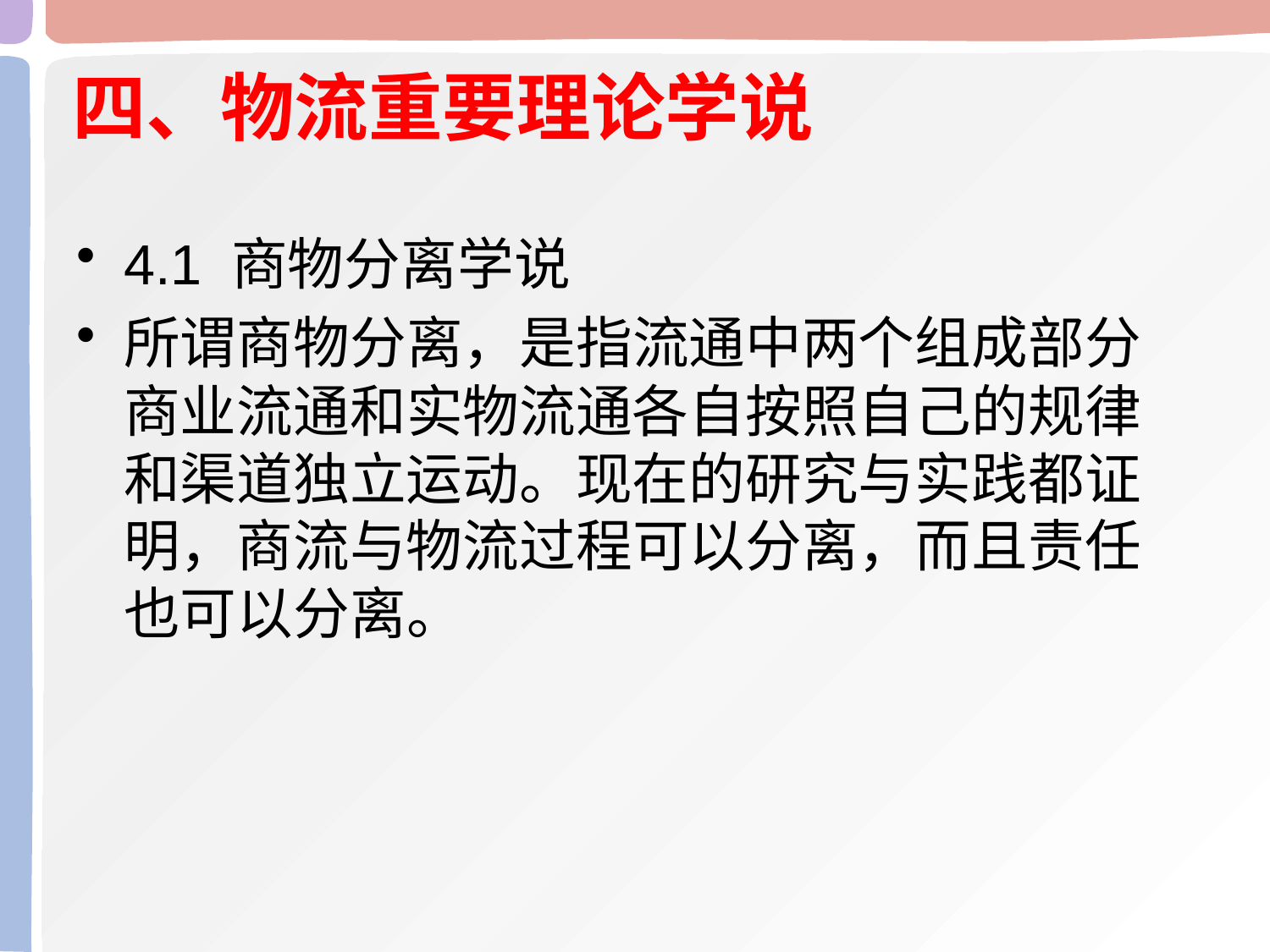

四、物流重要理论学说
4.1 商物分离学说
所谓商物分离，是指流通中两个组成部分商业流通和实物流通各自按照自己的规律和渠道独立运动。现在的研究与实践都证明，商流与物流过程可以分离，而且责任也可以分离。